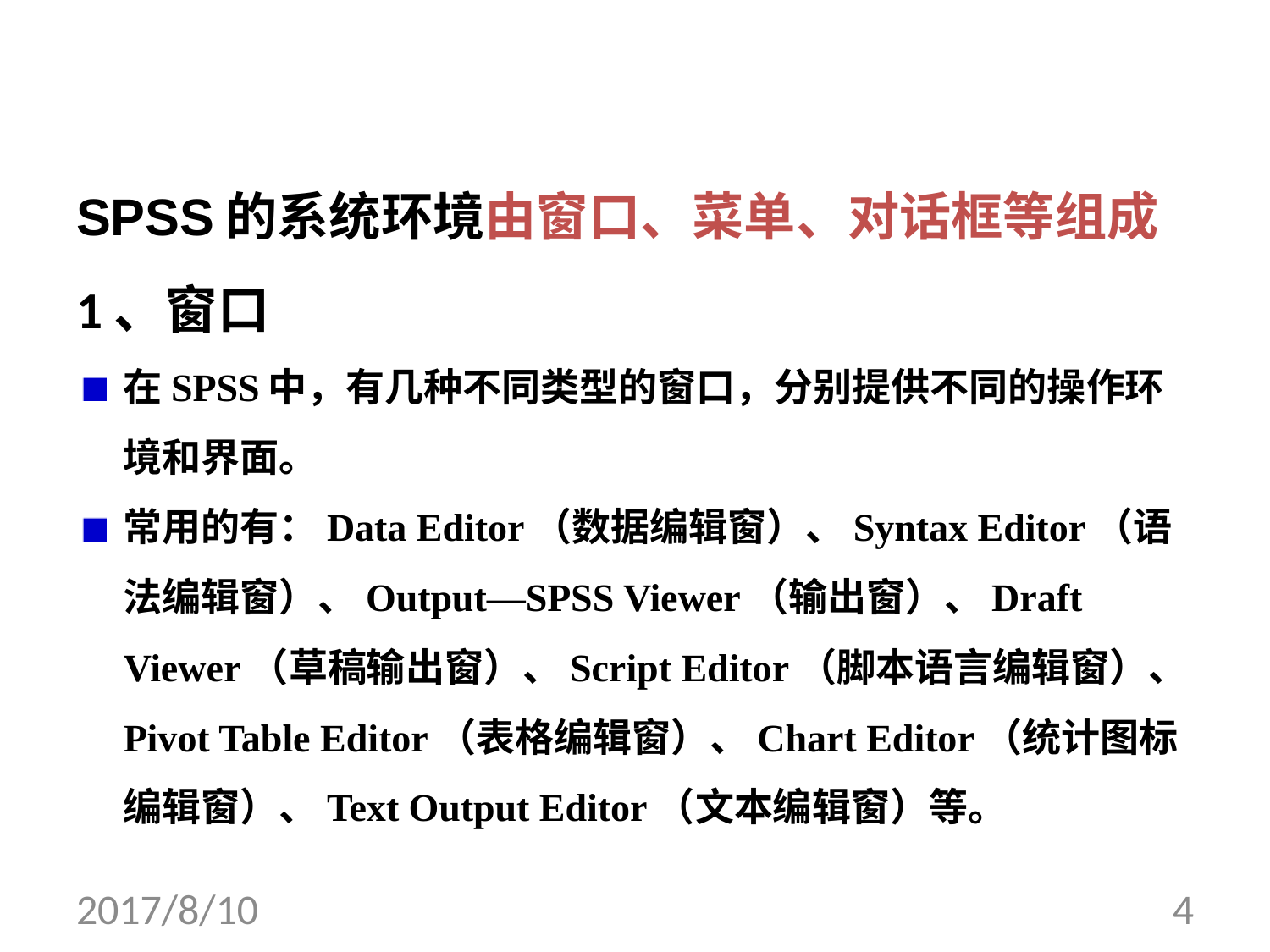

#
SPSS的系统环境由窗口、菜单、对话框等组成
1、窗口
在SPSS中，有几种不同类型的窗口，分别提供不同的操作环境和界面。
常用的有：Data Editor（数据编辑窗）、Syntax Editor（语法编辑窗）、Output—SPSS Viewer（输出窗）、Draft Viewer（草稿输出窗）、Script Editor（脚本语言编辑窗）、Pivot Table Editor（表格编辑窗）、Chart Editor（统计图标编辑窗）、Text Output Editor（文本编辑窗）等。
2017/8/10
4